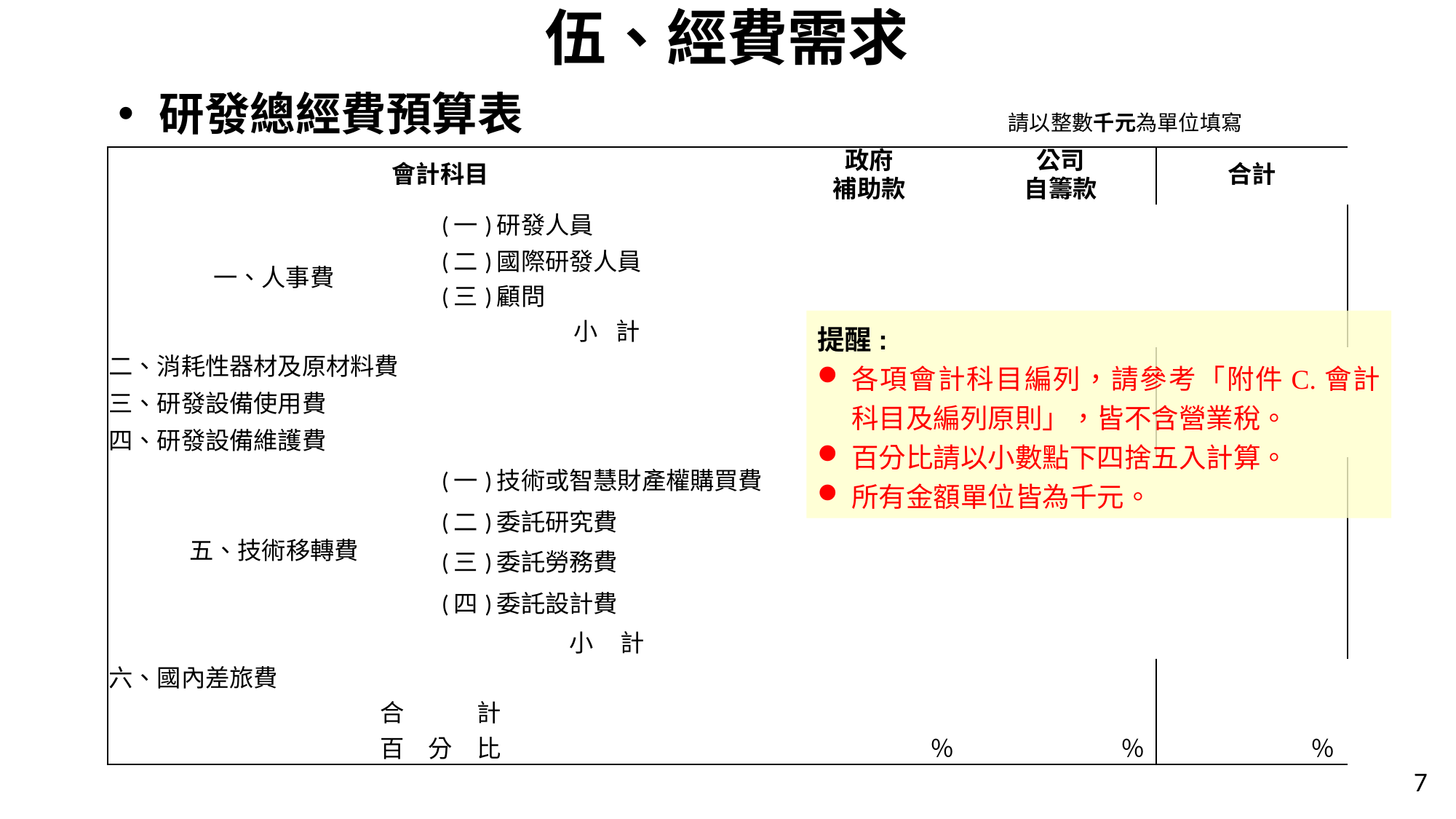

# 伍、經費需求
研發總經費預算表                                     　　　        請以整數千元為單位填寫

| 會計科目 |  | 政府 補助款 | 公司 自籌款 | 合計 |
| --- | --- | --- | --- | --- |
| 一、人事費 | (一)研發人員 |  |  |  |
|  | (二)國際研發人員 |  |  |  |
|  | (三)顧問 |  |  |  |
|  | 小計 |  |  |  |
| 二、消耗性器材及原材料費 |  |  |  |  |
| 三、研發設備使用費 |  |  |  |  |
| 四、研發設備維護費 |  |  |  |  |
| 五、技術移轉費 | (一)技術或智慧財產權購買費 |  |  |  |
|  | (二)委託研究費 |  |  |  |
|  | (三)委託勞務費 |  |  |  |
|  | (四)委託設計費 |  |  |  |
|  | 小計 |  |  |  |
| 六、國內差旅費 |  |  |  |  |
| 合　　　計 |  |  |  |  |
| 百　分　比 |  | ％ | ％ | ％ |
提醒:
各項會計科目編列，請參考「附件C.會計科目及編列原則」，皆不含營業稅。
百分比請以小數點下四捨五入計算。
所有金額單位皆為千元。
7